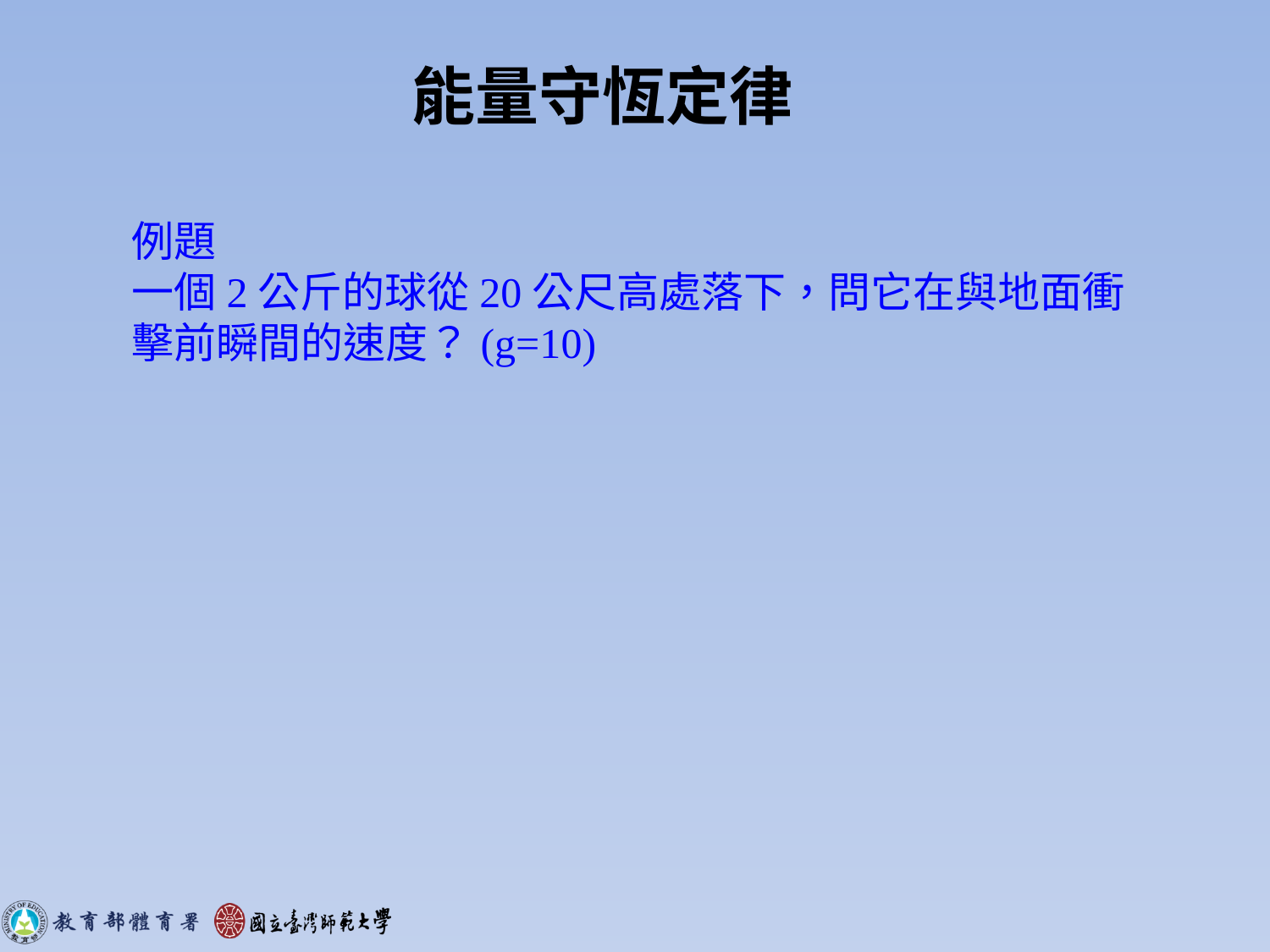

能量守恆定律
例題
一個2公斤的球從20公尺高處落下，問它在與地面衝擊前瞬間的速度？(g=10)